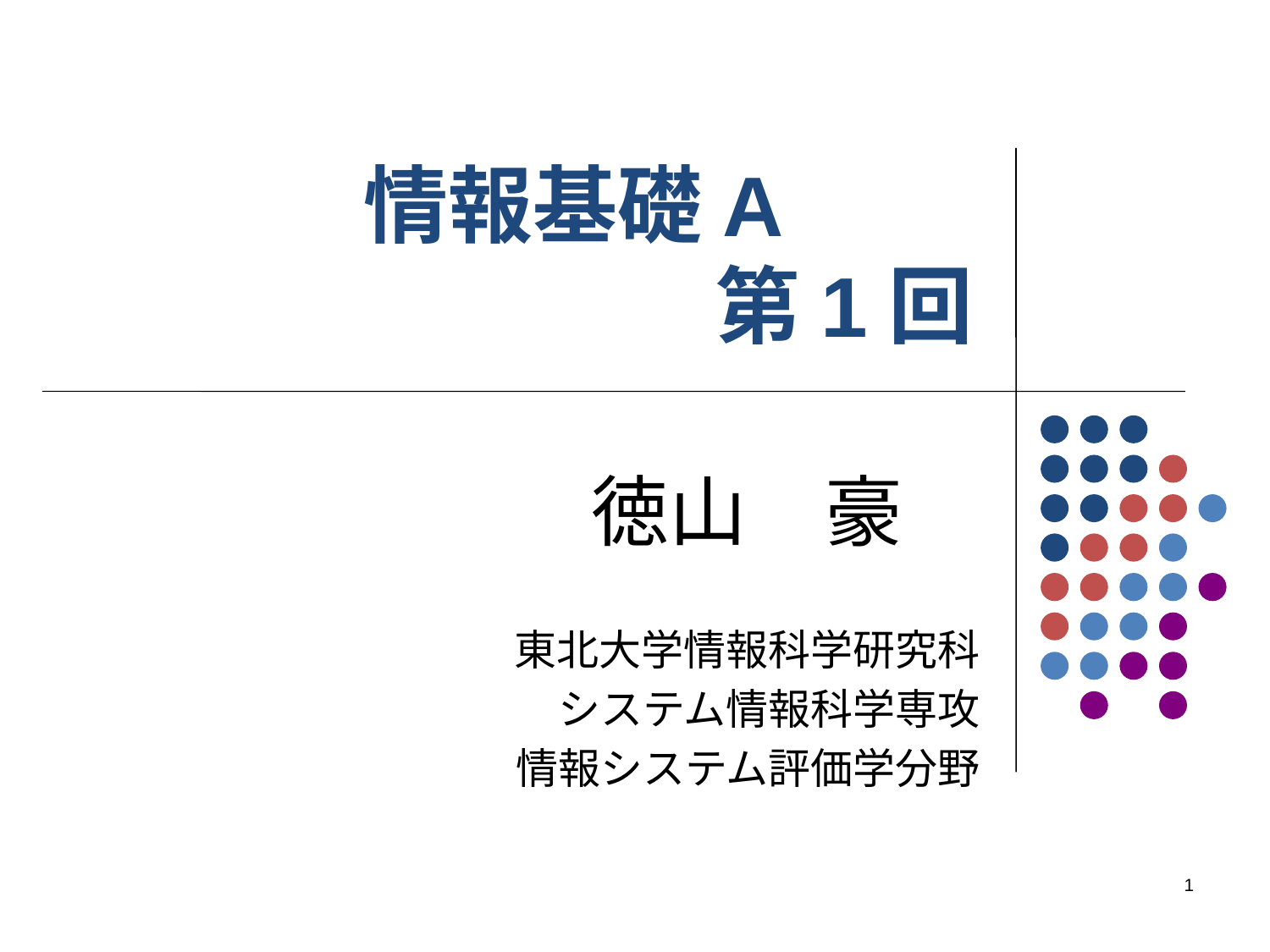

# 情報基礎A　　 第1回
徳山　豪

東北大学情報科学研究科
システム情報科学専攻
情報システム評価学分野

1